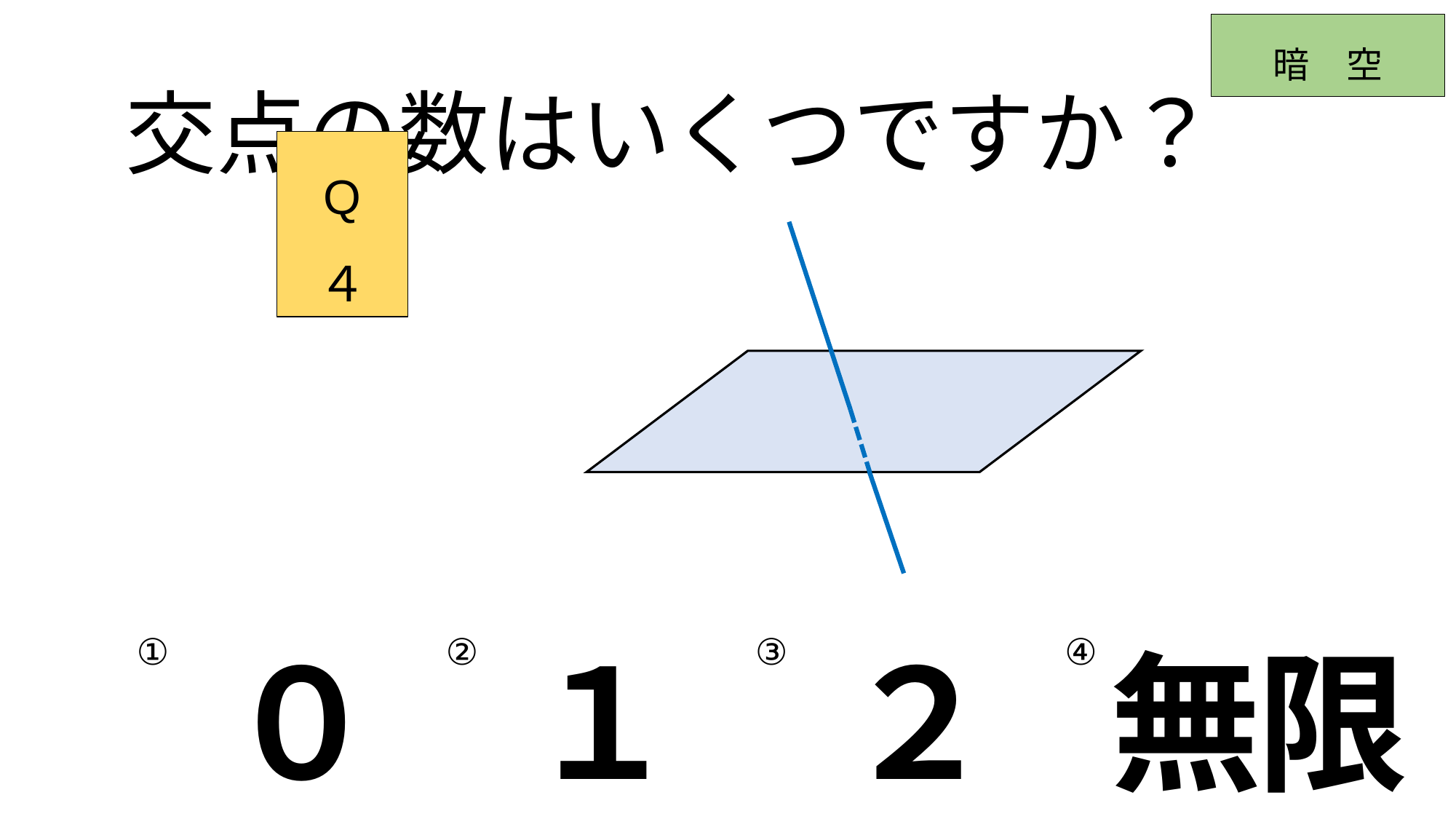

暗　空
# 交点の数はいくつですか？
Q ４

| ① | ② | ③ | ④ |
| --- | --- | --- | --- |
０
１
２
無限